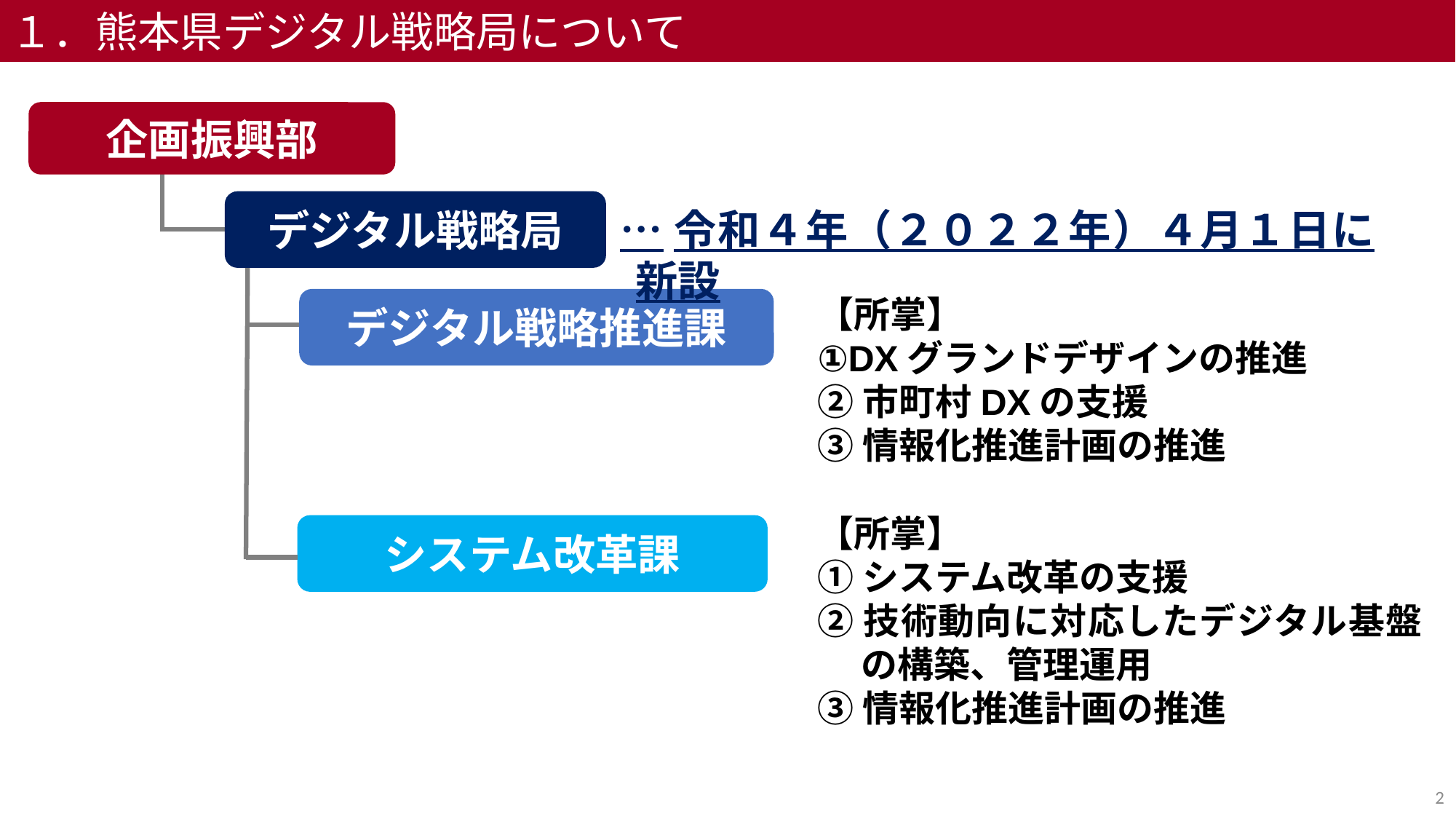

１．熊本県デジタル戦略局について

企画振興部
デジタル戦略局
デジタル戦略推進課
システム改革課
…令和４年（２０２２年）４月１日に新設
【所掌】
①DXグランドデザインの推進
②市町村DXの支援
③情報化推進計画の推進
【所掌】
①システム改革の支援
②技術動向に対応したデジタル基盤の構築、管理運用
③情報化推進計画の推進
2